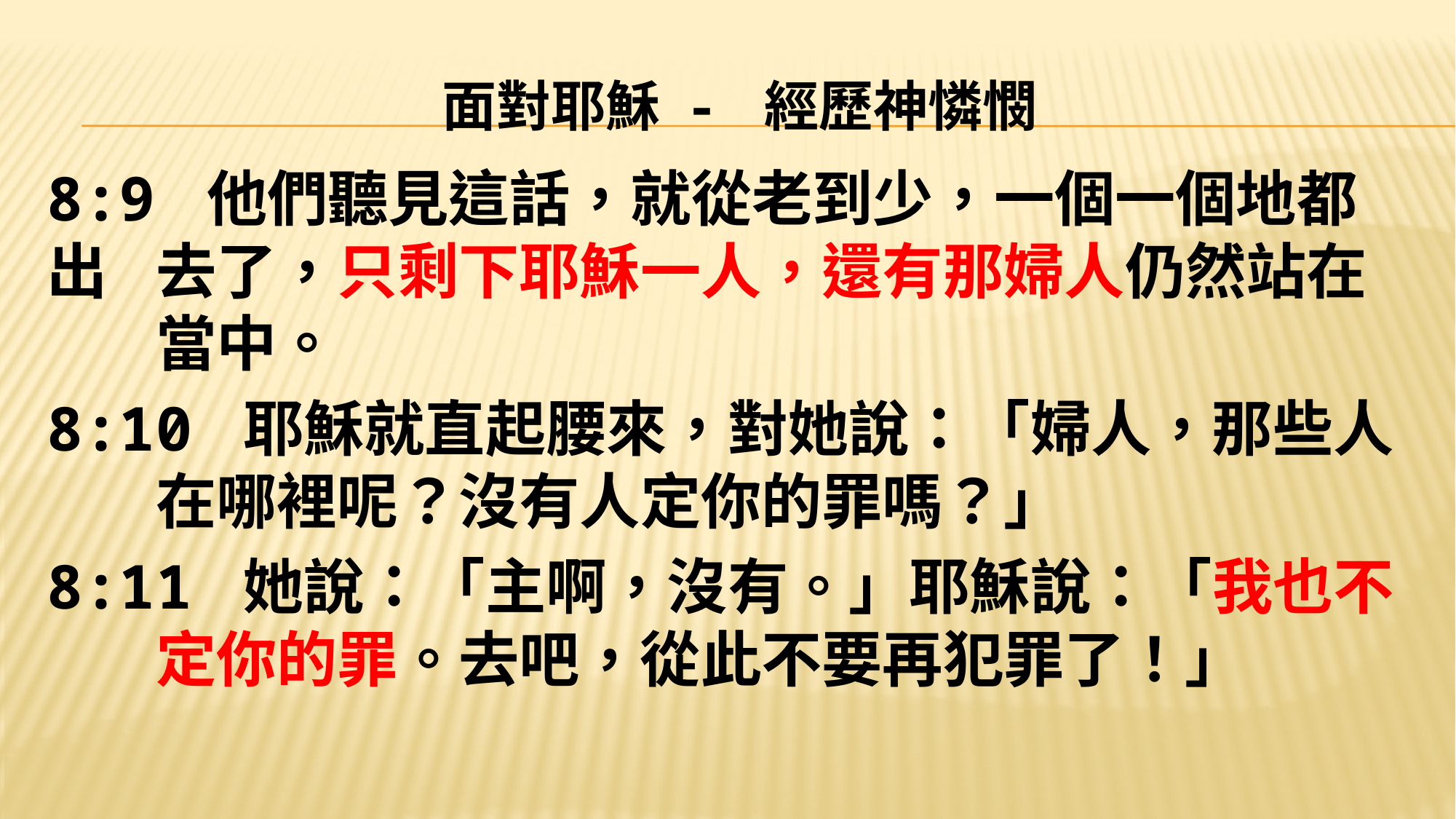

# 面對耶穌 - 經歷神憐憫
8:9 他們聽見這話，就從老到少，一個一個地都出	去了，只剩下耶穌一人，還有那婦人仍然站在	當中。
8:10 耶穌就直起腰來，對她說：「婦人，那些人	在哪裡呢？沒有人定你的罪嗎？」
8:11 她說：「主啊，沒有。」耶穌說：「我也不	定你的罪。去吧，從此不要再犯罪了！」